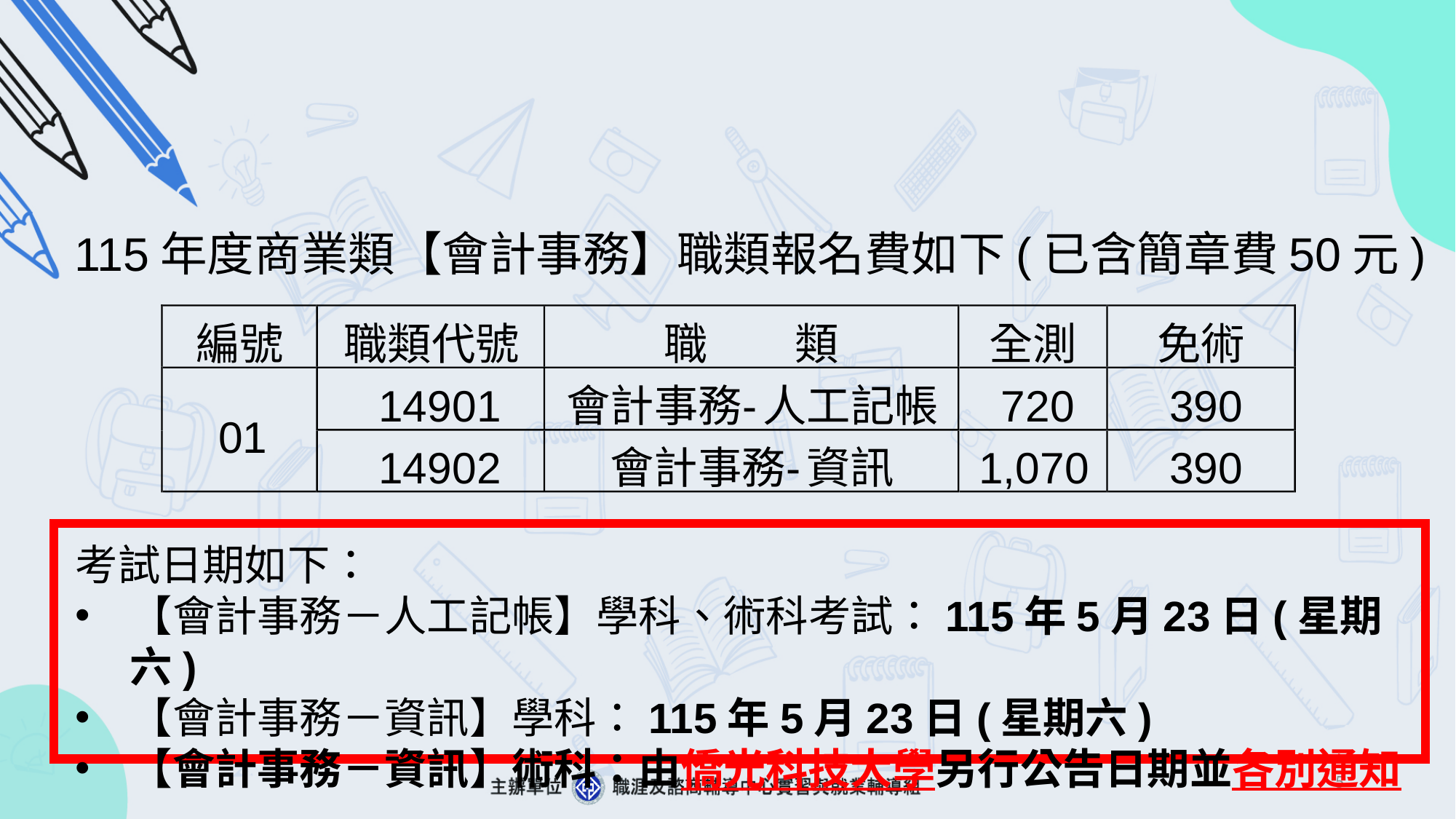

115年度商業類【會計事務】職類報名費如下(已含簡章費50元)

編號

職類代號

職

類

全測

免術

14901

會計事務
-
人工記帳

720

390

01

14902

會計事務
-
資訊

1,070

390

考試日期如下：
【會計事務－人工記帳】學科、術科考試：115年5月23日(星期六)
【會計事務－資訊】學科：115年5月23日(星期六)
【會計事務－資訊】術科：由僑光科技大學另行公告日期並各別通知
5